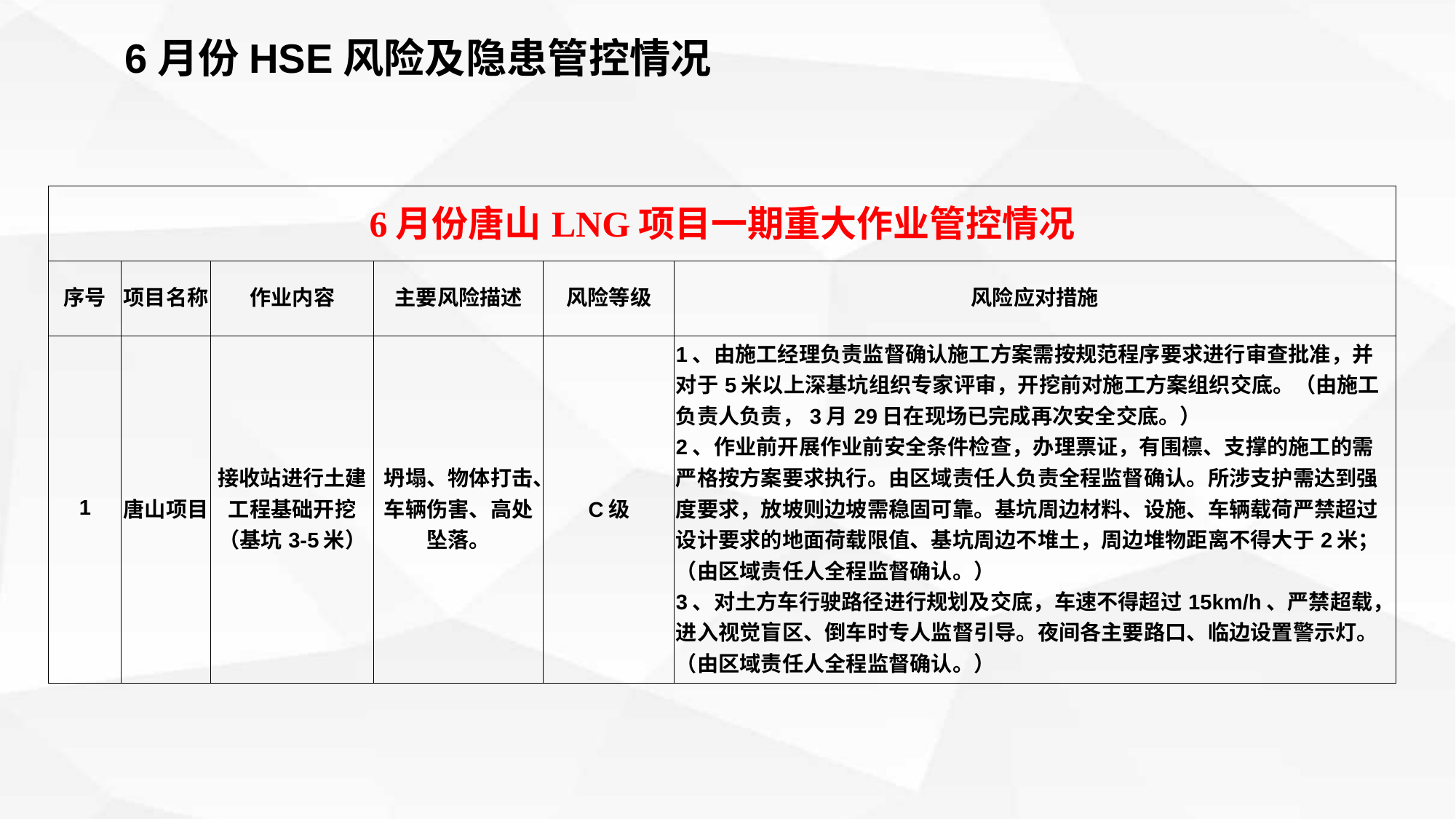

6月份HSE风险及隐患管控情况
| 6月份唐山LNG项目一期重大作业管控情况 |  |  |  |  |  |
| --- | --- | --- | --- | --- | --- |
| 序号 | 项目名称 | 作业内容 | 主要风险描述 | 风险等级 | 风险应对措施 |
| 1 | 唐山项目 | 接收站进行土建工程基础开挖（基坑3-5米） | 坍塌、物体打击、车辆伤害、高处坠落。 | C级 | 1、由施工经理负责监督确认施工方案需按规范程序要求进行审查批准，并对于5米以上深基坑组织专家评审，开挖前对施工方案组织交底。（由施工负责人负责，3月29日在现场已完成再次安全交底。） 2、作业前开展作业前安全条件检查，办理票证，有围檩、支撑的施工的需严格按方案要求执行。由区域责任人负责全程监督确认。所涉支护需达到强度要求，放坡则边坡需稳固可靠。基坑周边材料、设施、车辆载荷严禁超过设计要求的地面荷载限值、基坑周边不堆土，周边堆物距离不得大于2米；（由区域责任人全程监督确认。） 3、对土方车行驶路径进行规划及交底，车速不得超过15km/h、严禁超载，进入视觉盲区、倒车时专人监督引导。夜间各主要路口、临边设置警示灯。（由区域责任人全程监督确认。） |